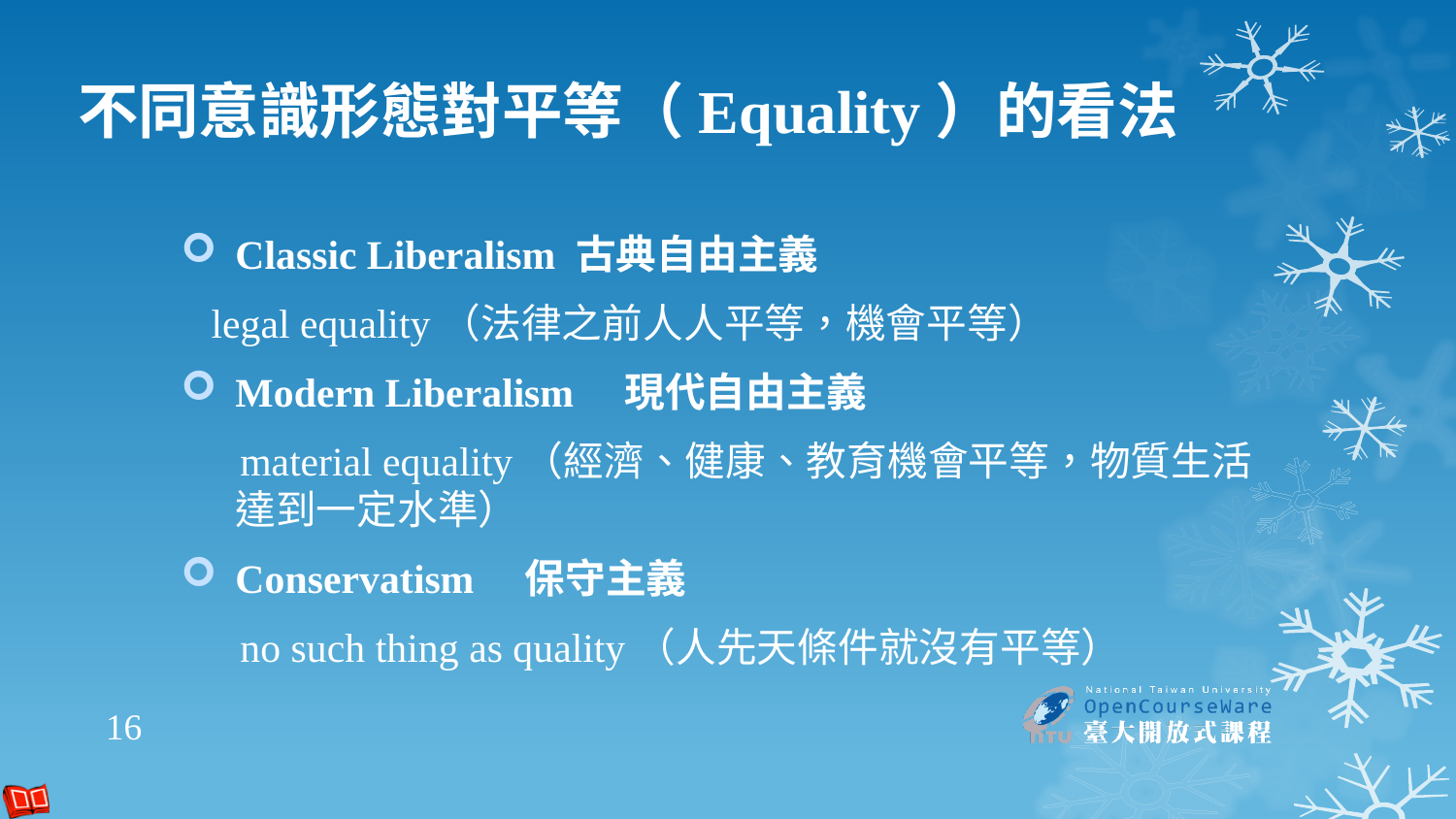

# 不同意識形態對平等（Equality）的看法
Classic Liberalism 古典自由主義
   legal equality（法律之前人人平等，機會平等）
Modern Liberalism　現代自由主義
　 material equality（經濟、健康、教育機會平等，物質生活達到一定水準）
Conservatism　保守主義
　 no such thing as quality（人先天條件就沒有平等）
16